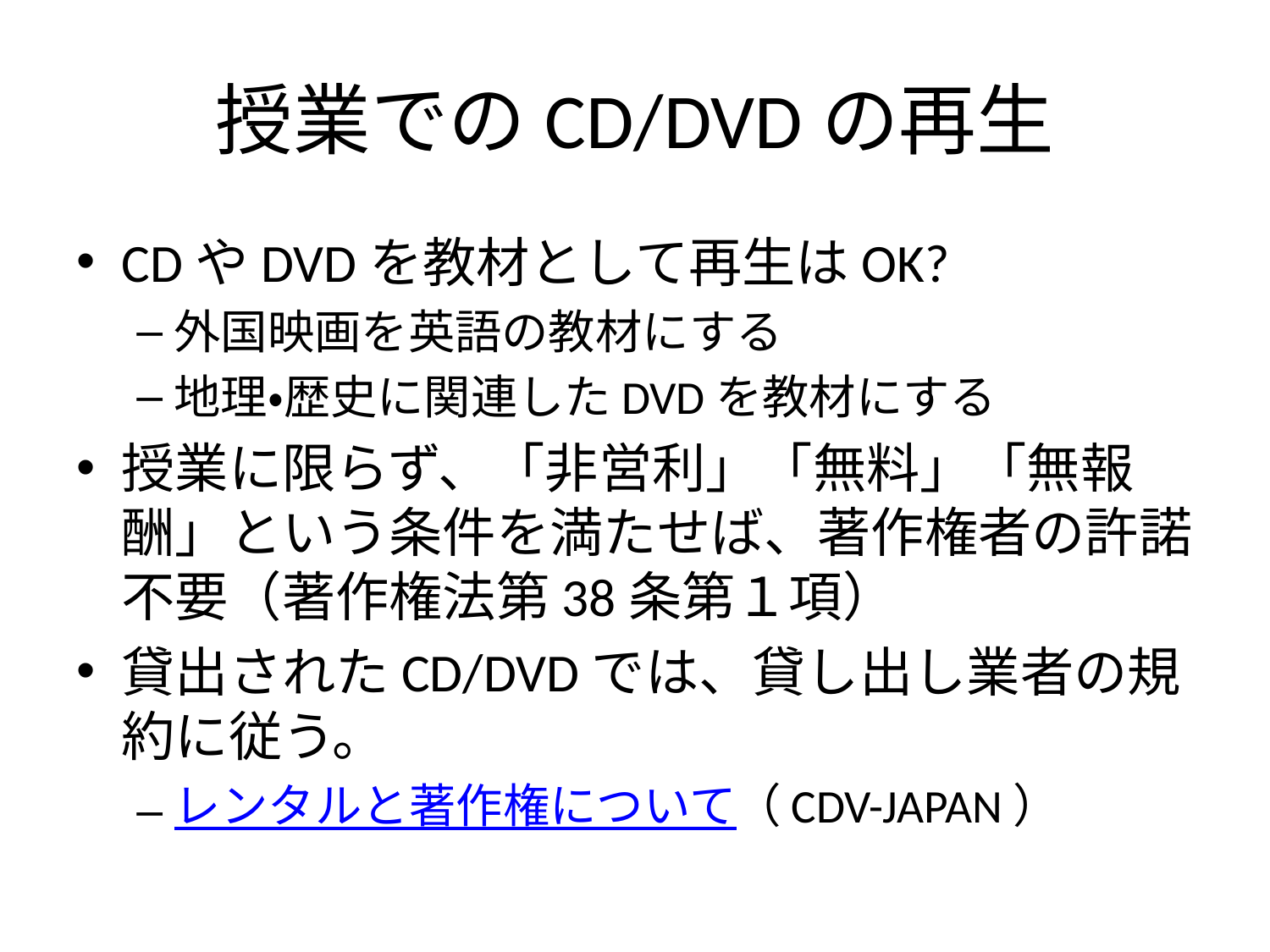

# 授業でのCD/DVDの再生
CDやDVDを教材として再生はOK?
外国映画を英語の教材にする
地理・歴史に関連したDVDを教材にする
授業に限らず、「非営利」「無料」「無報酬」という条件を満たせば、著作権者の許諾不要（著作権法第38条第１項）
貸出されたCD/DVDでは、貸し出し業者の規約に従う。
レンタルと著作権について（CDV-JAPAN）